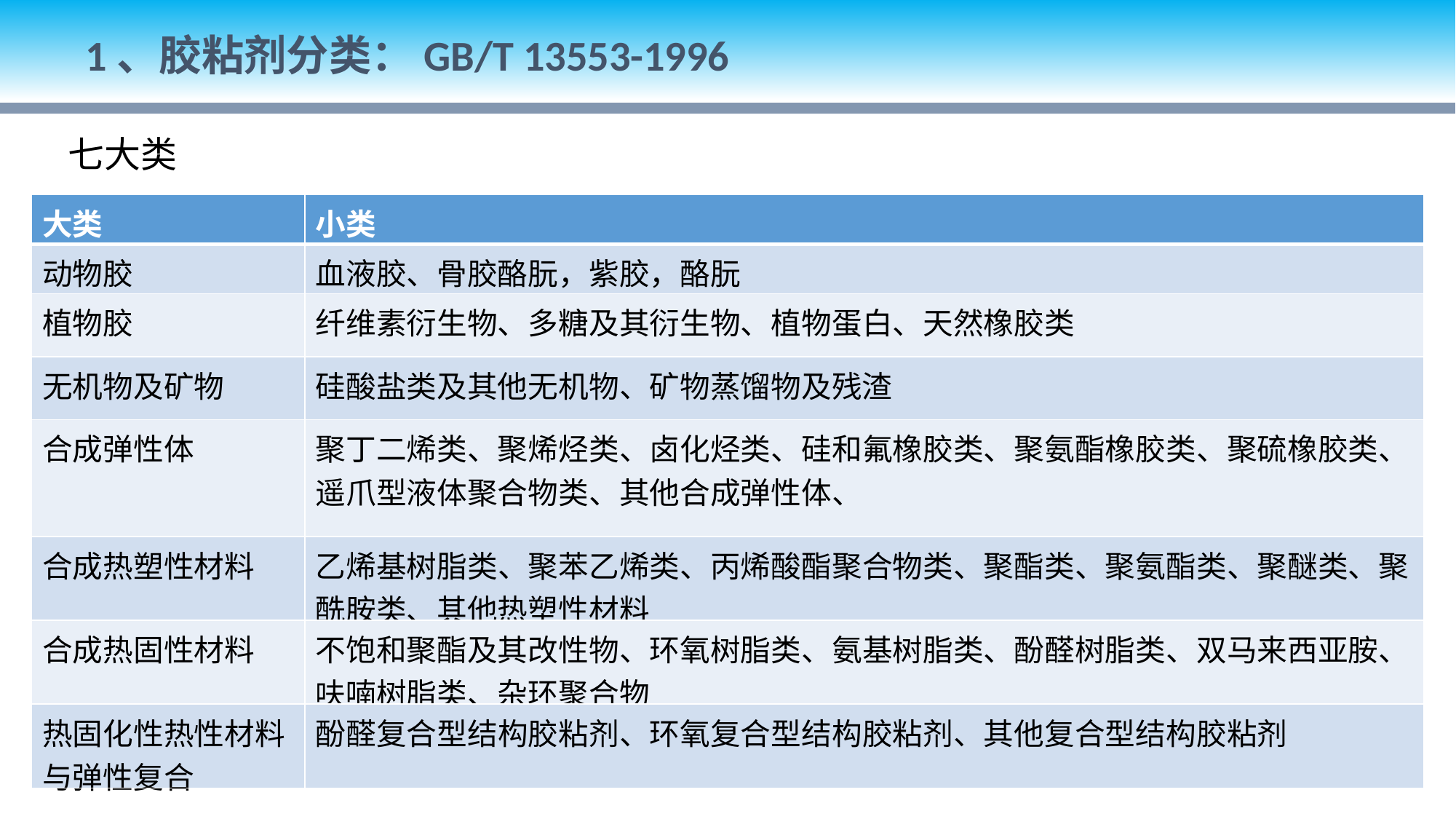

1、胶粘剂分类：GB/T 13553-1996
七大类
| 大类 | 小类 |
| --- | --- |
| 动物胶 | 血液胶、骨胶酪朊，紫胶，酪朊 |
| 植物胶 | 纤维素衍生物、多糖及其衍生物、植物蛋白、天然橡胶类 |
| 无机物及矿物 | 硅酸盐类及其他无机物、矿物蒸馏物及残渣 |
| 合成弹性体 | 聚丁二烯类、聚烯烃类、卤化烃类、硅和氟橡胶类、聚氨酯橡胶类、聚硫橡胶类、遥爪型液体聚合物类、其他合成弹性体、 |
| 合成热塑性材料 | 乙烯基树脂类、聚苯乙烯类、丙烯酸酯聚合物类、聚酯类、聚氨酯类、聚醚类、聚酰胺类、其他热塑性材料 |
| 合成热固性材料 | 不饱和聚酯及其改性物、环氧树脂类、氨基树脂类、酚醛树脂类、双马来西亚胺、呋喃树脂类、杂环聚合物 |
| 热固化性热性材料与弹性复合 | 酚醛复合型结构胶粘剂、环氧复合型结构胶粘剂、其他复合型结构胶粘剂 |